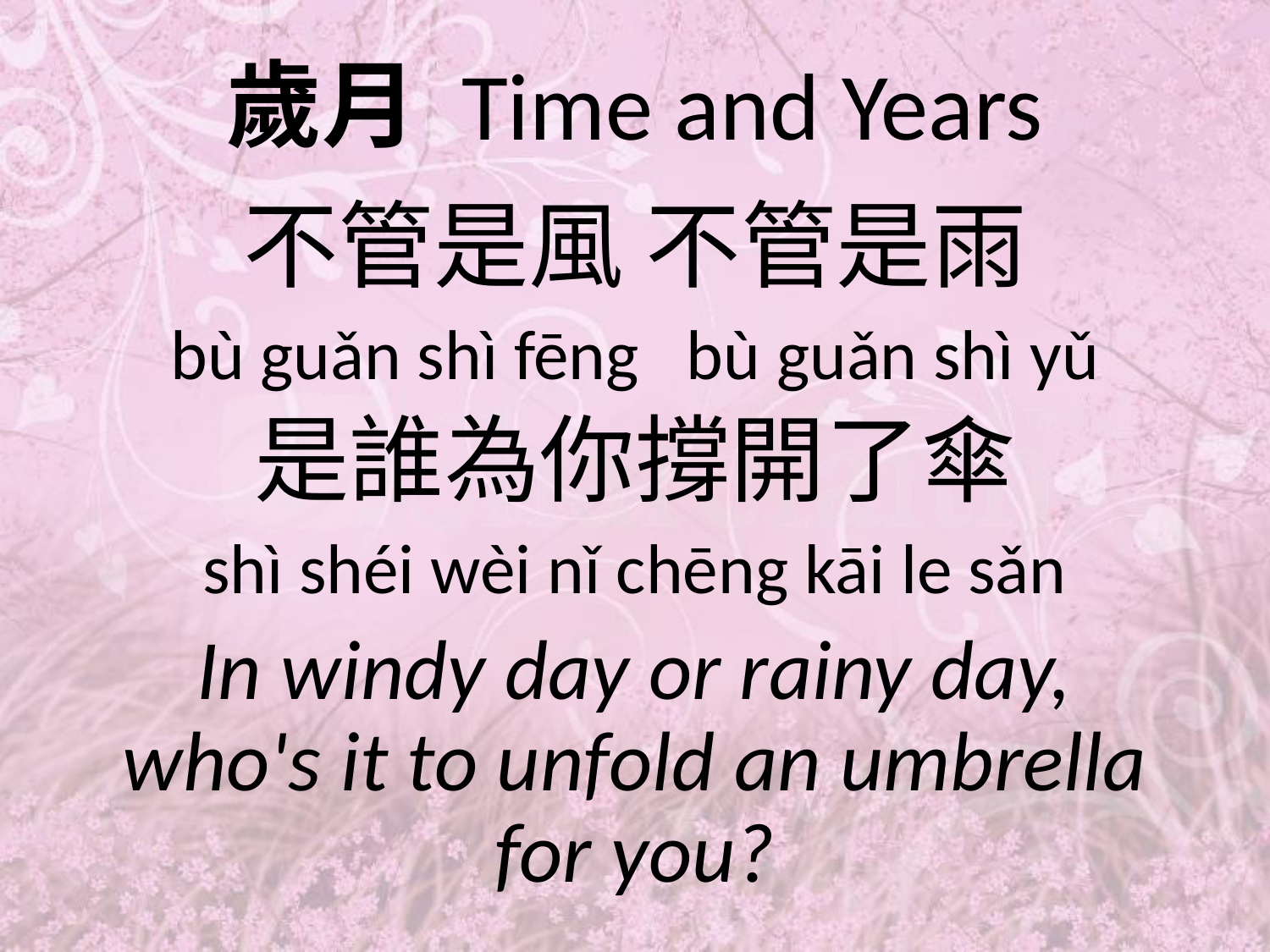

# 歲月 Time and Years
不管是風 不管是雨
bù guǎn shì fēng   bù guǎn shì yǔ
是誰為你撐開了傘
shì shéi wèi nǐ chēng kāi le sǎn
In windy day or rainy day, who's it to unfold an umbrella for you?